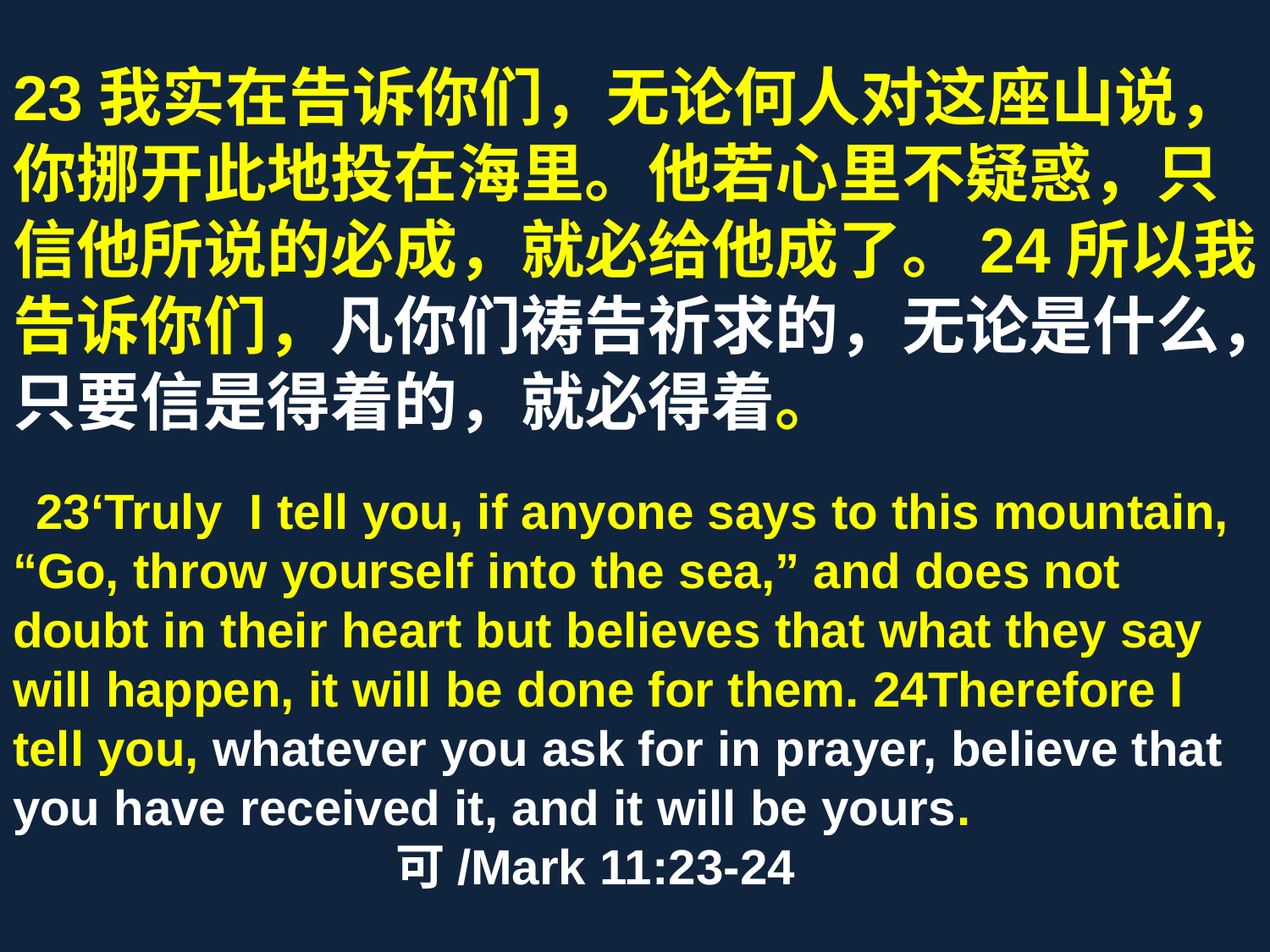

23我实在告诉你们，无论何人对这座山说，你挪开此地投在海里。他若心里不疑惑，只信他所说的必成，就必给他成了。24所以我告诉你们，凡你们祷告祈求的，无论是什么，只要信是得着的，就必得着。
 23‘Truly  I tell you, if anyone says to this mountain, “Go, throw yourself into the sea,” and does not doubt in their heart but believes that what they say will happen, it will be done for them. 24Therefore I tell you, whatever you ask for in prayer, believe that you have received it, and it will be yours.
                           可/Mark 11:23-24